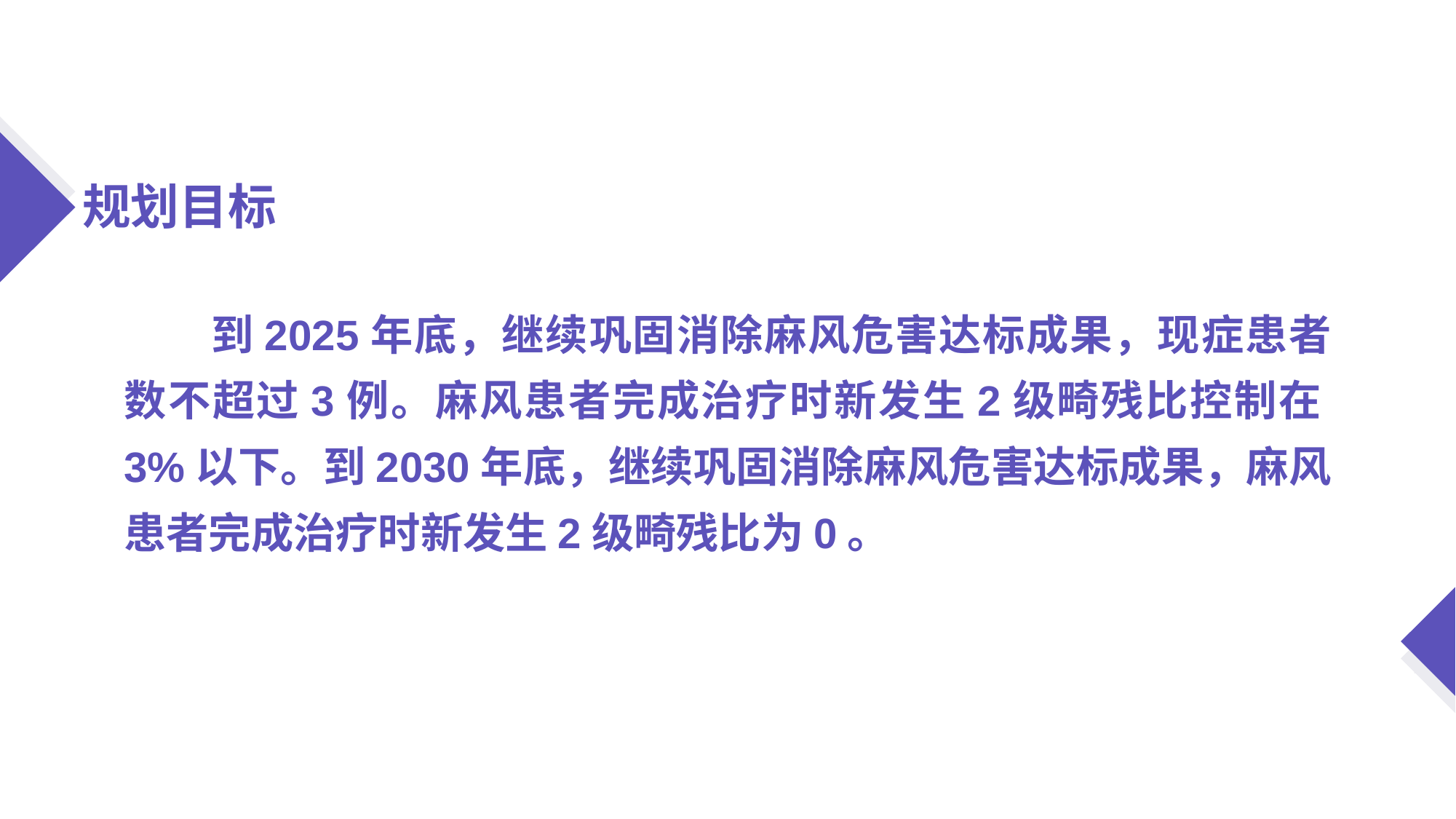

# 规划目标
       到2025年底，继续巩固消除麻风危害达标成果，现症患者数不超过3例。麻风患者完成治疗时新发生2级畸残比控制在3%以下。到2030年底，继续巩固消除麻风危害达标成果，麻风患者完成治疗时新发生2级畸残比为0。